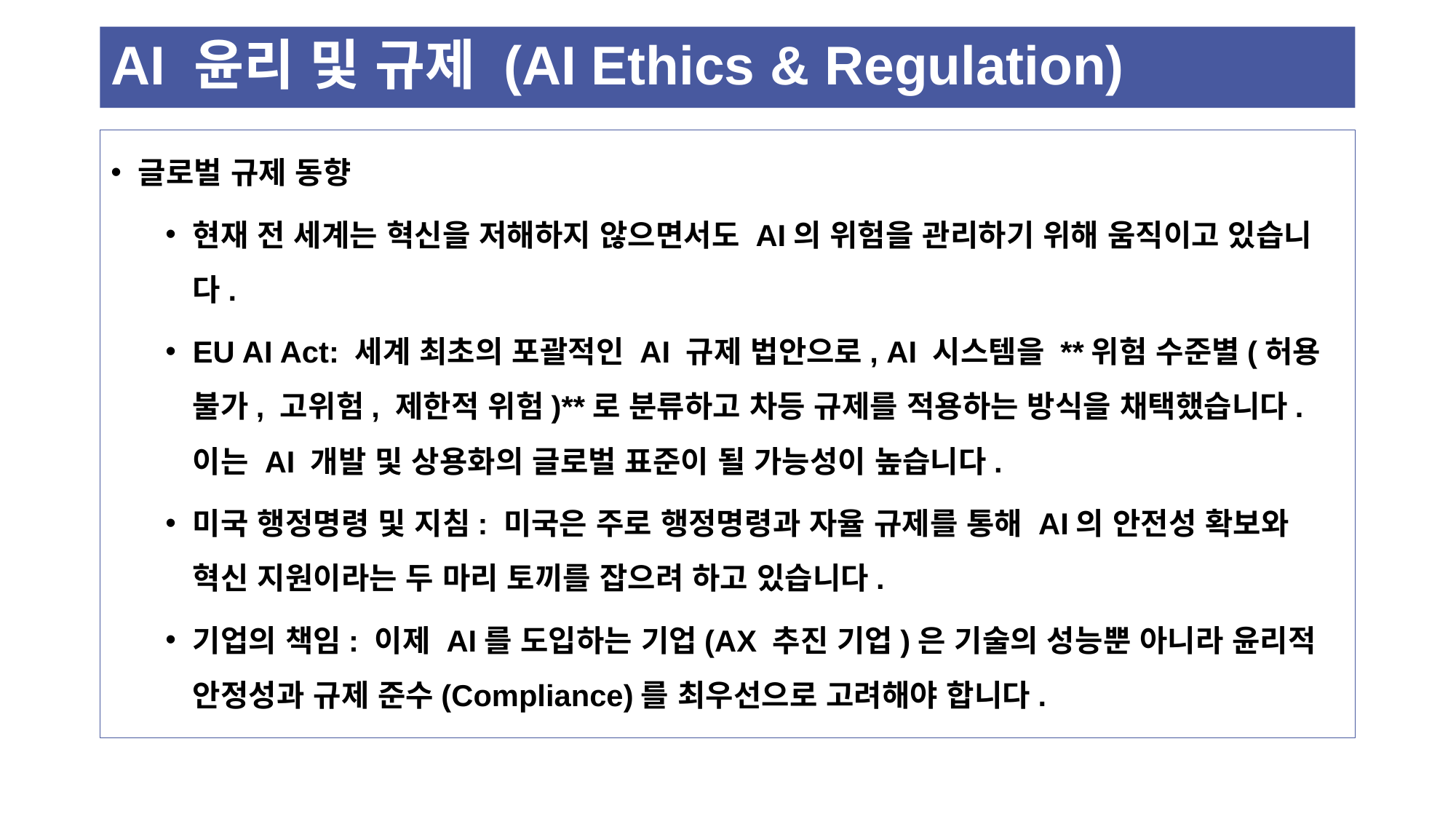

# AI 윤리 및 규제 (AI Ethics & Regulation)
글로벌 규제 동향
현재 전 세계는 혁신을 저해하지 않으면서도 AI의 위험을 관리하기 위해 움직이고 있습니다.
EU AI Act: 세계 최초의 포괄적인 AI 규제 법안으로, AI 시스템을 **위험 수준별(허용 불가, 고위험, 제한적 위험)**로 분류하고 차등 규제를 적용하는 방식을 채택했습니다. 이는 AI 개발 및 상용화의 글로벌 표준이 될 가능성이 높습니다.
미국 행정명령 및 지침: 미국은 주로 행정명령과 자율 규제를 통해 AI의 안전성 확보와 혁신 지원이라는 두 마리 토끼를 잡으려 하고 있습니다.
기업의 책임: 이제 AI를 도입하는 기업(AX 추진 기업)은 기술의 성능뿐 아니라 윤리적 안정성과 규제 준수(Compliance)를 최우선으로 고려해야 합니다.